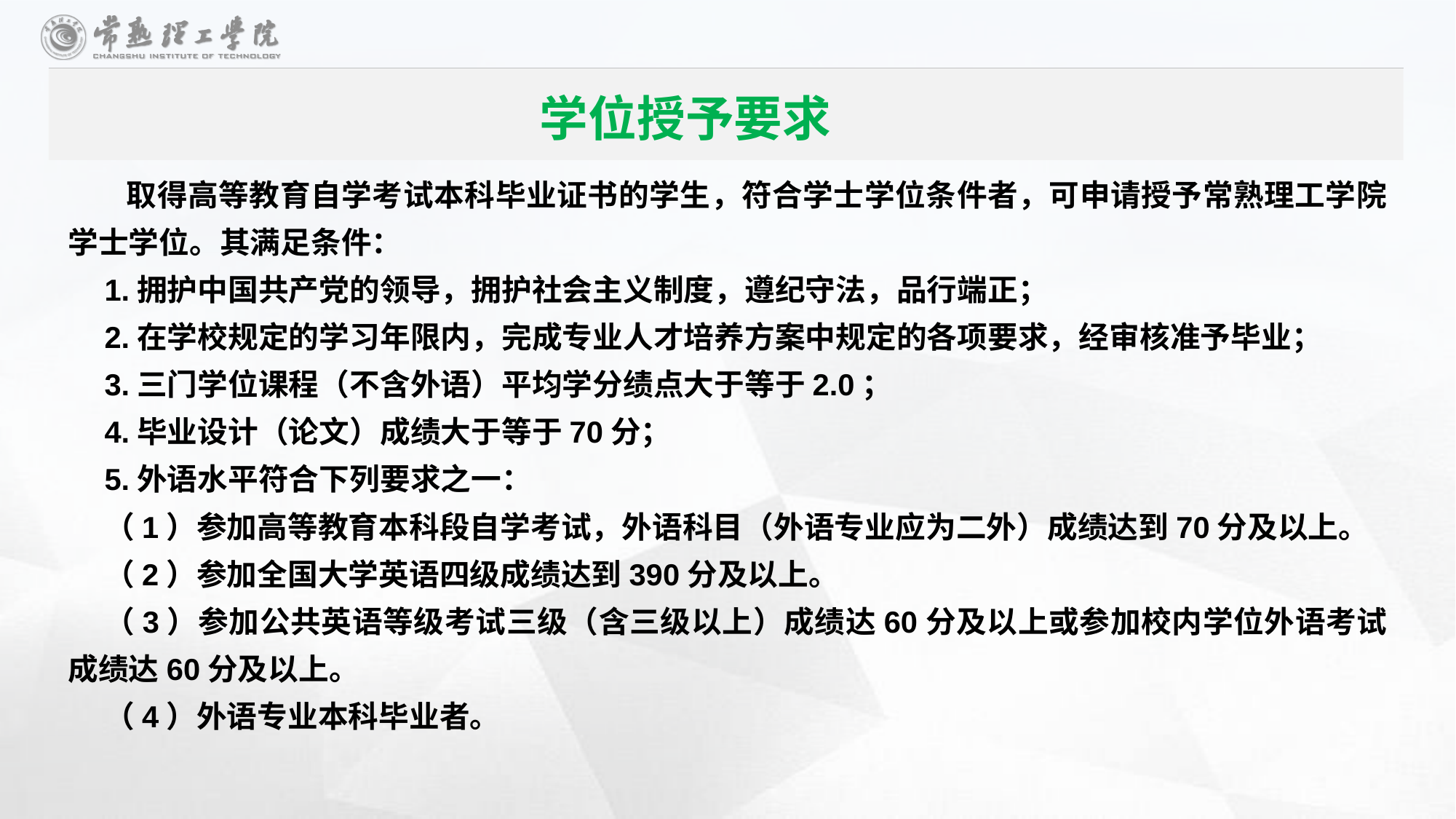

学位授予要求
  取得高等教育自学考试本科毕业证书的学生，符合学士学位条件者，可申请授予常熟理工学院学士学位。其满足条件：
1.拥护中国共产党的领导，拥护社会主义制度，遵纪守法，品行端正；
2.在学校规定的学习年限内，完成专业人才培养方案中规定的各项要求，经审核准予毕业；
3.三门学位课程（不含外语）平均学分绩点大于等于2.0；
4.毕业设计（论文）成绩大于等于70分；
5.外语水平符合下列要求之一：
（1）参加高等教育本科段自学考试，外语科目（外语专业应为二外）成绩达到70分及以上。
（2）参加全国大学英语四级成绩达到390分及以上。
（3）参加公共英语等级考试三级（含三级以上）成绩达60分及以上或参加校内学位外语考试成绩达60分及以上。
（4）外语专业本科毕业者。